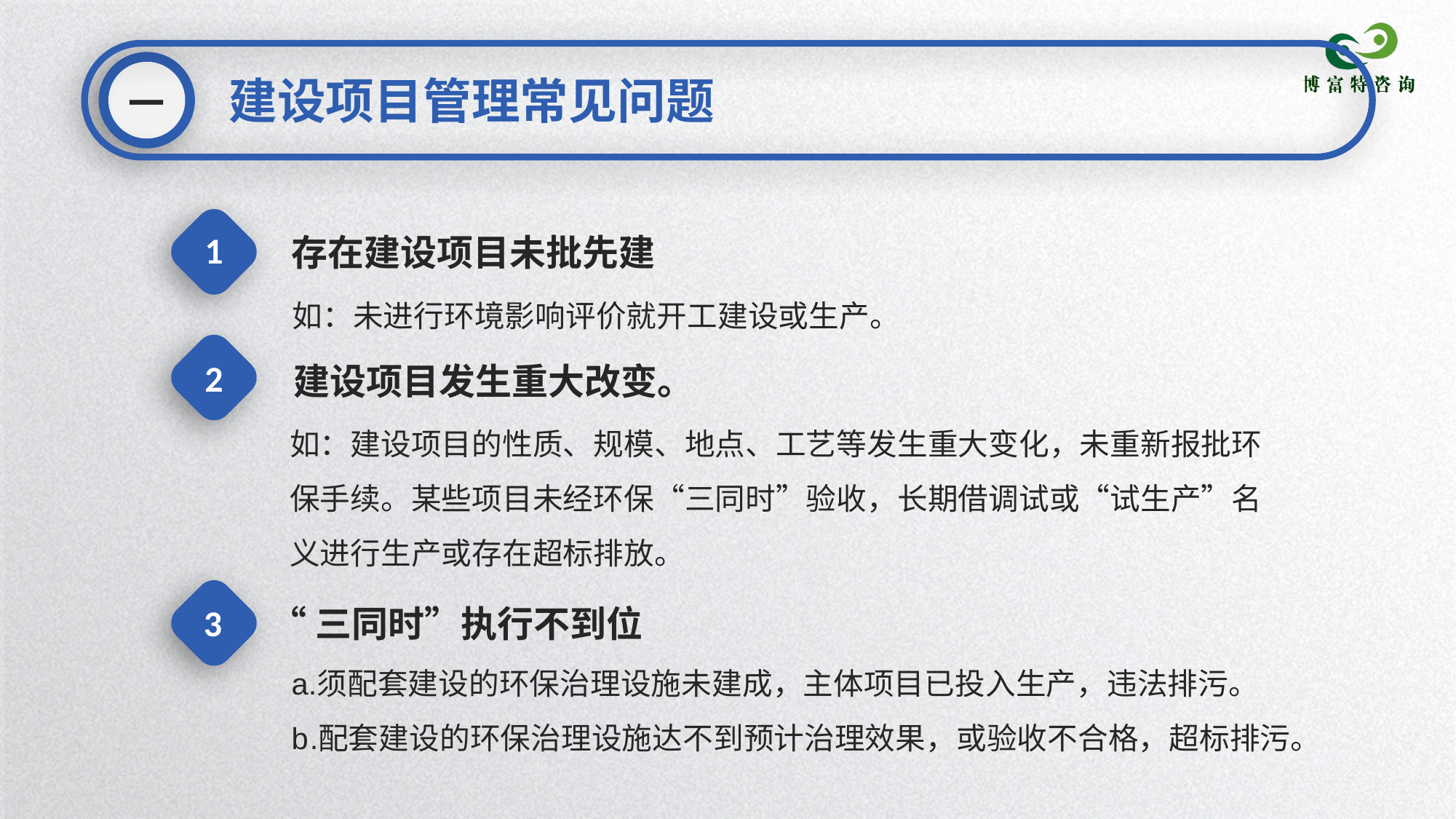

建设项目管理常见问题
一

1
存在建设项目未批先建
如：未进行环境影响评价就开工建设或生产。

2
建设项目发生重大改变。
如：建设项目的性质、规模、地点、工艺等发生重大变化，未重新报批环保手续。某些项目未经环保“三同时”验收，长期借调试或“试生产”名义进行生产或存在超标排放。

3
“三同时”执行不到位
须配套建设的环保治理设施未建成，主体项目已投入生产，违法排污。
配套建设的环保治理设施达不到预计治理效果，或验收不合格，超标排污。